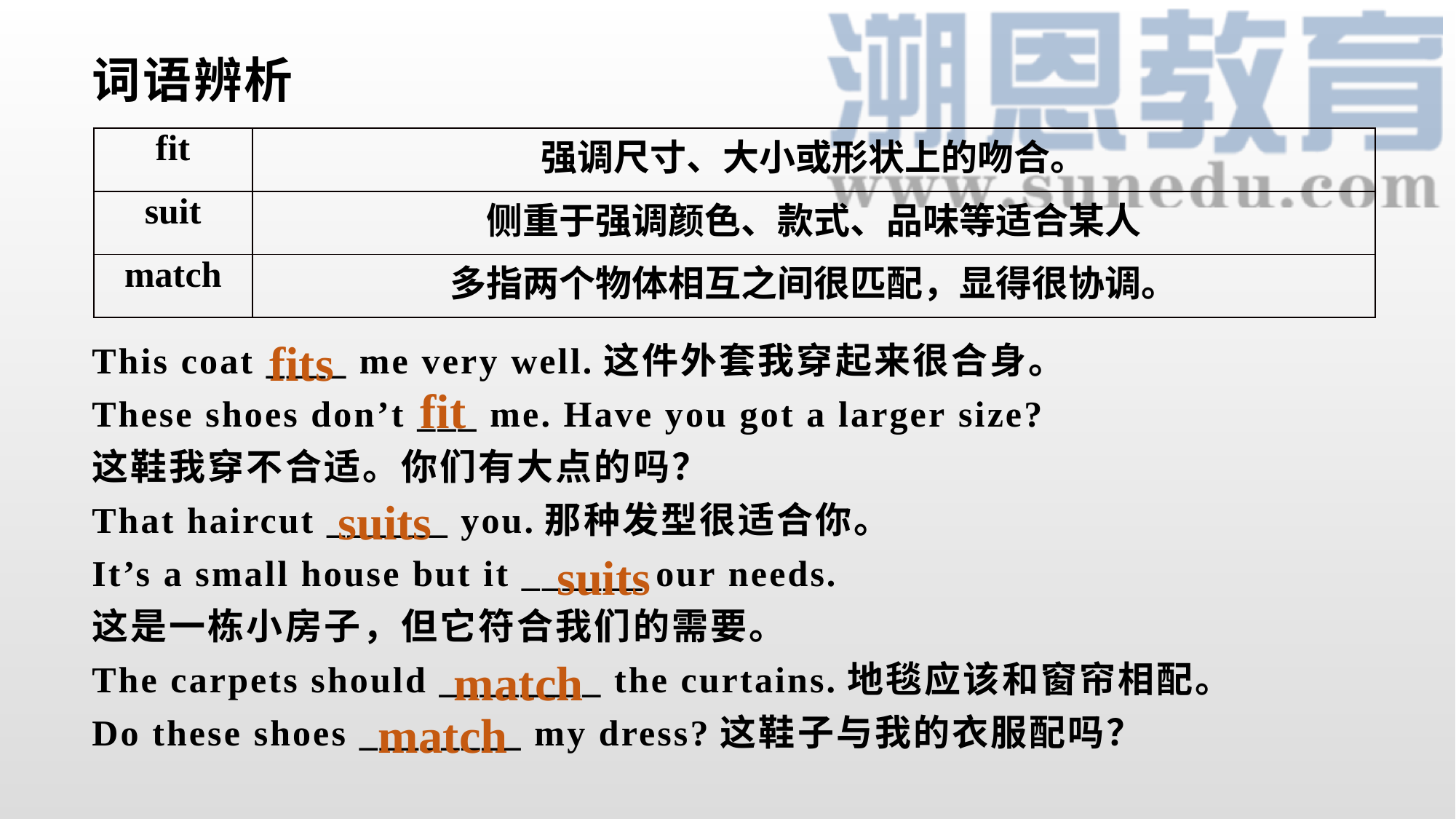

词语辨析

This coat ____ me very well.这件外套我穿起来很合身。
These shoes don’t ___ me. Have you got a larger size?
这鞋我穿不合适。你们有大点的吗？
That haircut ______ you.那种发型很适合你。
It’s a small house but it ______ our needs.
这是一栋小房子，但它符合我们的需要。
The carpets should ________ the curtains.地毯应该和窗帘相配。
Do these shoes ________ my dress?这鞋子与我的衣服配吗？
| fit | 强调尺寸、大小或形状上的吻合。 |
| --- | --- |
| suit | 侧重于强调颜色、款式、品味等适合某人 |
| match | 多指两个物体相互之间很匹配，显得很协调。 |
fits
fit
suits
suits
match
match